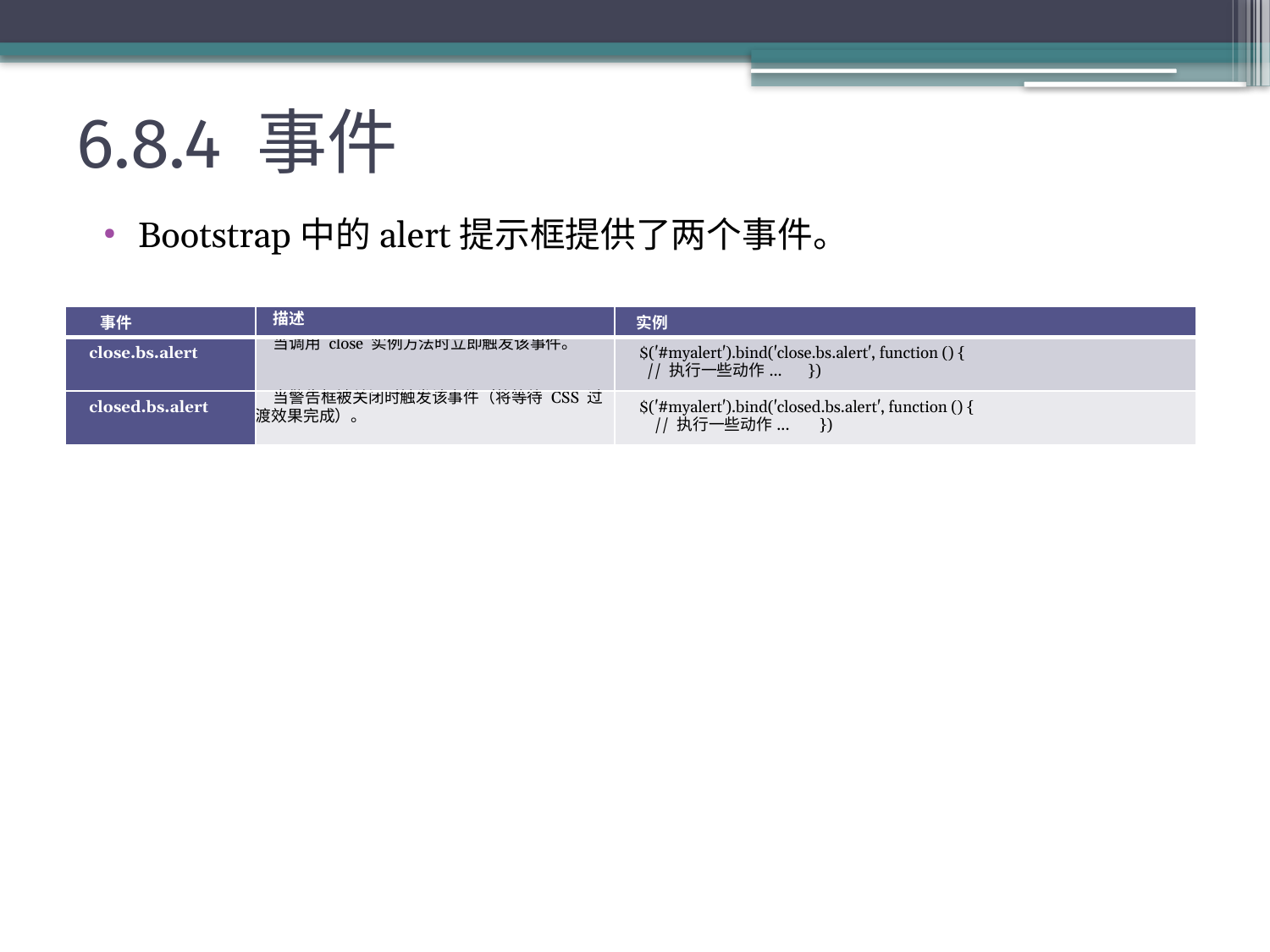

# 6.8.4 事件
Bootstrap中的alert提示框提供了两个事件。

| 事件 | 描述 | 实例 |
| --- | --- | --- |
| close.bs.alert | 当调用 close 实例方法时立即触发该事件。 | $('#myalert').bind('close.bs.alert', function () { // 执行一些动作... }) |
| closed.bs.alert | 当警告框被关闭时触发该事件（将等待 CSS 过渡效果完成）。 | $('#myalert').bind('closed.bs.alert', function () { // 执行一些动作... }) |